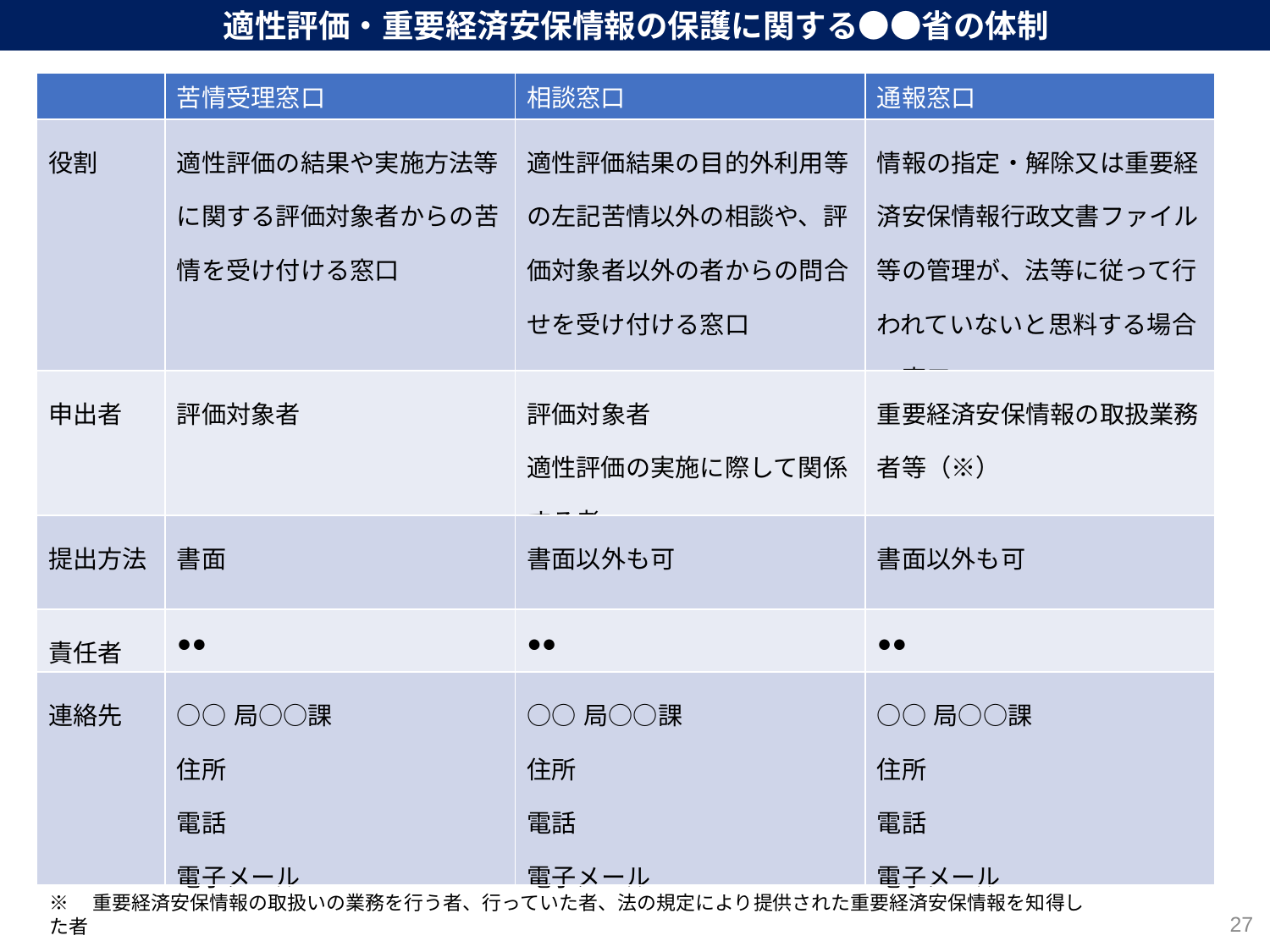

適性評価・重要経済安保情報の保護に関する●●省の体制
|  | 苦情受理窓口 | 相談窓口 | 通報窓口 |
| --- | --- | --- | --- |
| 役割 | 適性評価の結果や実施方法等に関する評価対象者からの苦情を受け付ける窓口 | 適性評価結果の目的外利用等の左記苦情以外の相談や、評価対象者以外の者からの問合せを受け付ける窓口 | 情報の指定・解除又は重要経済安保情報行政文書ファイル等の管理が、法等に従って行われていないと思料する場合の窓口 |
| 申出者 | 評価対象者 | 評価対象者 適性評価の実施に際して関係する者 | 重要経済安保情報の取扱業務者等（※） |
| 提出方法 | 書面 | 書面以外も可 | 書面以外も可 |
| 責任者 | ●● | ●● | ●● |
| 連絡先 | ○○局○○課 住所 電話 電子メール | ○○局○○課 住所 電話 電子メール | ○○局○○課 住所 電話 電子メール |
※　重要経済安保情報の取扱いの業務を行う者、行っていた者、法の規定により提供された重要経済安保情報を知得した者
27